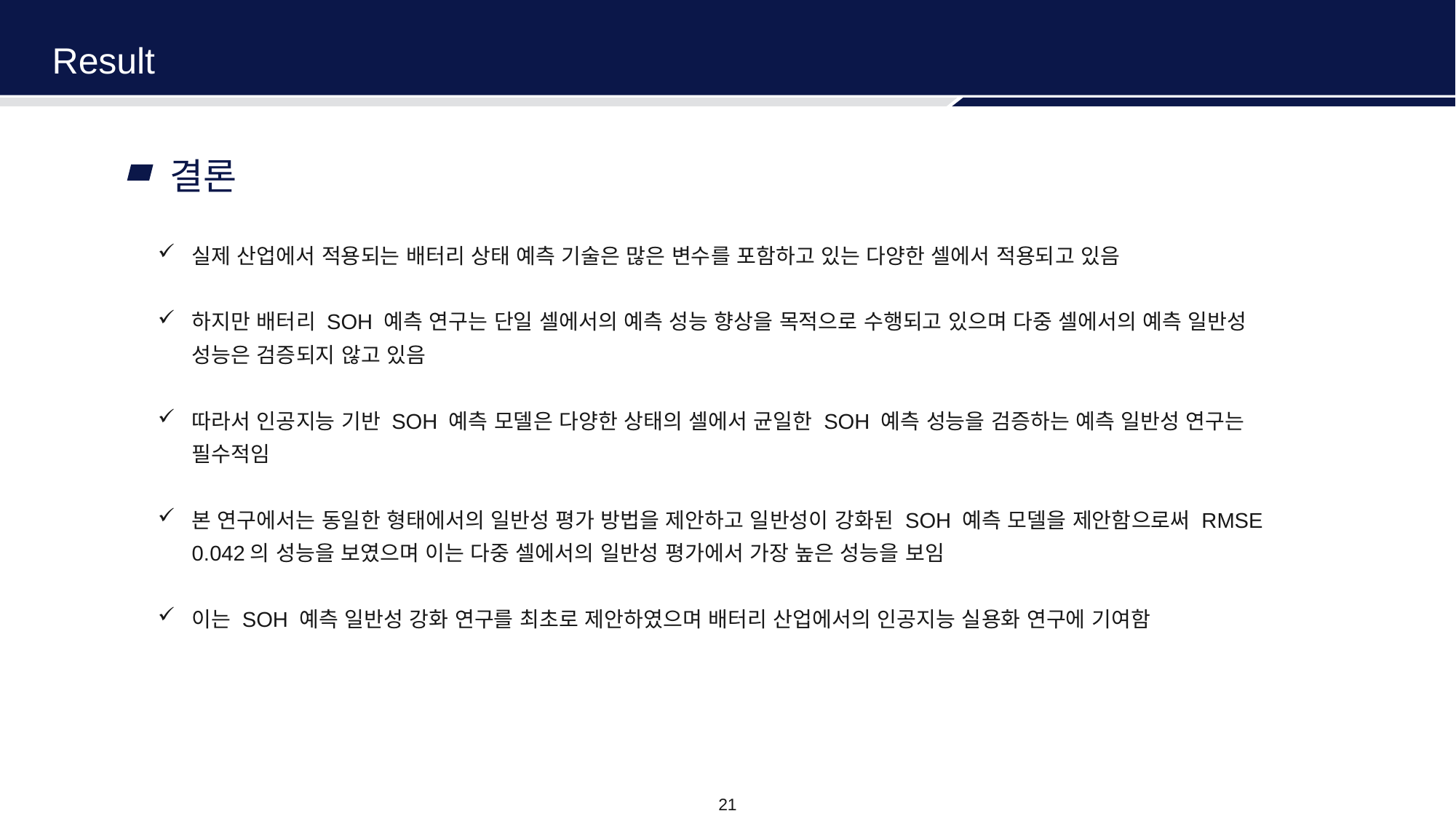

Result
결론

실제 산업에서 적용되는 배터리 상태 예측 기술은 많은 변수를 포함하고 있는 다양한 셀에서 적용되고 있음

하지만 배터리 SOH 예측 연구는 단일 셀에서의 예측 성능 향상을 목적으로 수행되고 있으며 다중 셀에서의 예측 일반성 성능은 검증되지 않고 있음

따라서 인공지능 기반 SOH 예측 모델은 다양한 상태의 셀에서 균일한 SOH 예측 성능을 검증하는 예측 일반성 연구는 필수적임

본 연구에서는 동일한 형태에서의 일반성 평가 방법을 제안하고 일반성이 강화된 SOH 예측 모델을 제안함으로써 RMSE 0.042의 성능을 보였으며 이는 다중 셀에서의 일반성 평가에서 가장 높은 성능을 보임

이는 SOH 예측 일반성 강화 연구를 최초로 제안하였으며 배터리 산업에서의 인공지능 실용화 연구에 기여함